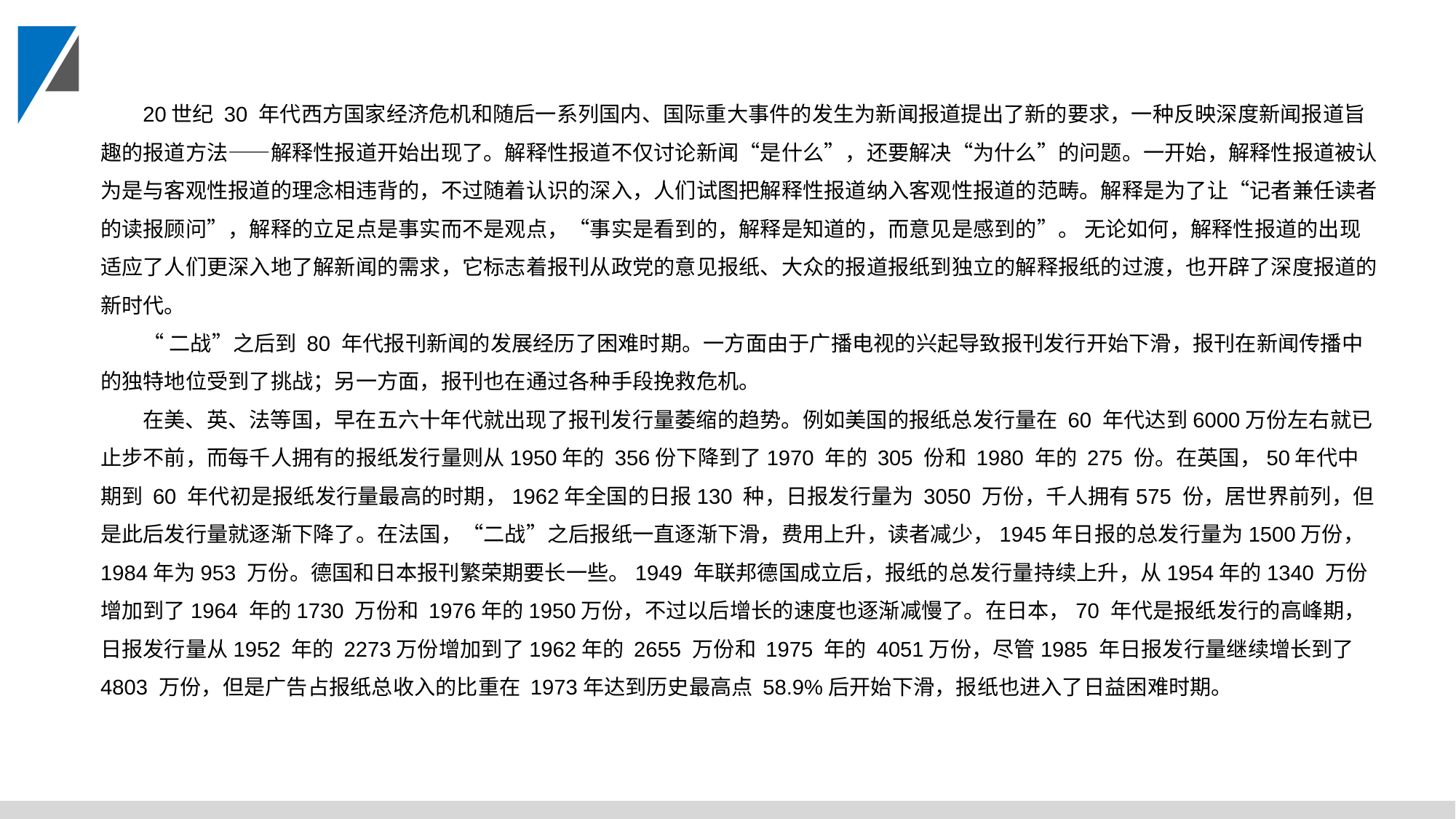

20世纪 30 年代西方国家经济危机和随后一系列国内、国际重大事件的发生为新闻报道提出了新的要求，一种反映深度新闻报道旨趣的报道方法——解释性报道开始出现了。解释性报道不仅讨论新闻“是什么”，还要解决“为什么”的问题。一开始，解释性报道被认为是与客观性报道的理念相违背的，不过随着认识的深入，人们试图把解释性报道纳入客观性报道的范畴。解释是为了让“记者兼任读者的读报顾问”，解释的立足点是事实而不是观点，“事实是看到的，解释是知道的，而意见是感到的”。 无论如何，解释性报道的出现适应了人们更深入地了解新闻的需求，它标志着报刊从政党的意见报纸、大众的报道报纸到独立的解释报纸的过渡，也开辟了深度报道的新时代。
“二战”之后到 80 年代报刊新闻的发展经历了困难时期。一方面由于广播电视的兴起导致报刊发行开始下滑，报刊在新闻传播中的独特地位受到了挑战；另一方面，报刊也在通过各种手段挽救危机。
在美、英、法等国，早在五六十年代就出现了报刊发行量萎缩的趋势。例如美国的报纸总发行量在 60 年代达到6000万份左右就已止步不前，而每千人拥有的报纸发行量则从1950年的 356份下降到了1970 年的 305 份和 1980 年的 275 份。在英国，50年代中期到 60 年代初是报纸发行量最高的时期，1962年全国的日报130 种，日报发行量为 3050 万份，千人拥有575 份，居世界前列，但是此后发行量就逐渐下降了。在法国，“二战”之后报纸一直逐渐下滑，费用上升，读者减少，1945年日报的总发行量为1500万份，1984年为953 万份。德国和日本报刊繁荣期要长一些。1949 年联邦德国成立后，报纸的总发行量持续上升，从1954年的1340 万份增加到了1964 年的1730 万份和 1976年的1950万份，不过以后增长的速度也逐渐减慢了。在日本，70 年代是报纸发行的高峰期，日报发行量从1952 年的 2273万份增加到了1962年的 2655 万份和 1975 年的 4051万份，尽管1985 年日报发行量继续增长到了4803 万份，但是广告占报纸总收入的比重在 1973年达到历史最高点 58.9%后开始下滑，报纸也进入了日益困难时期。